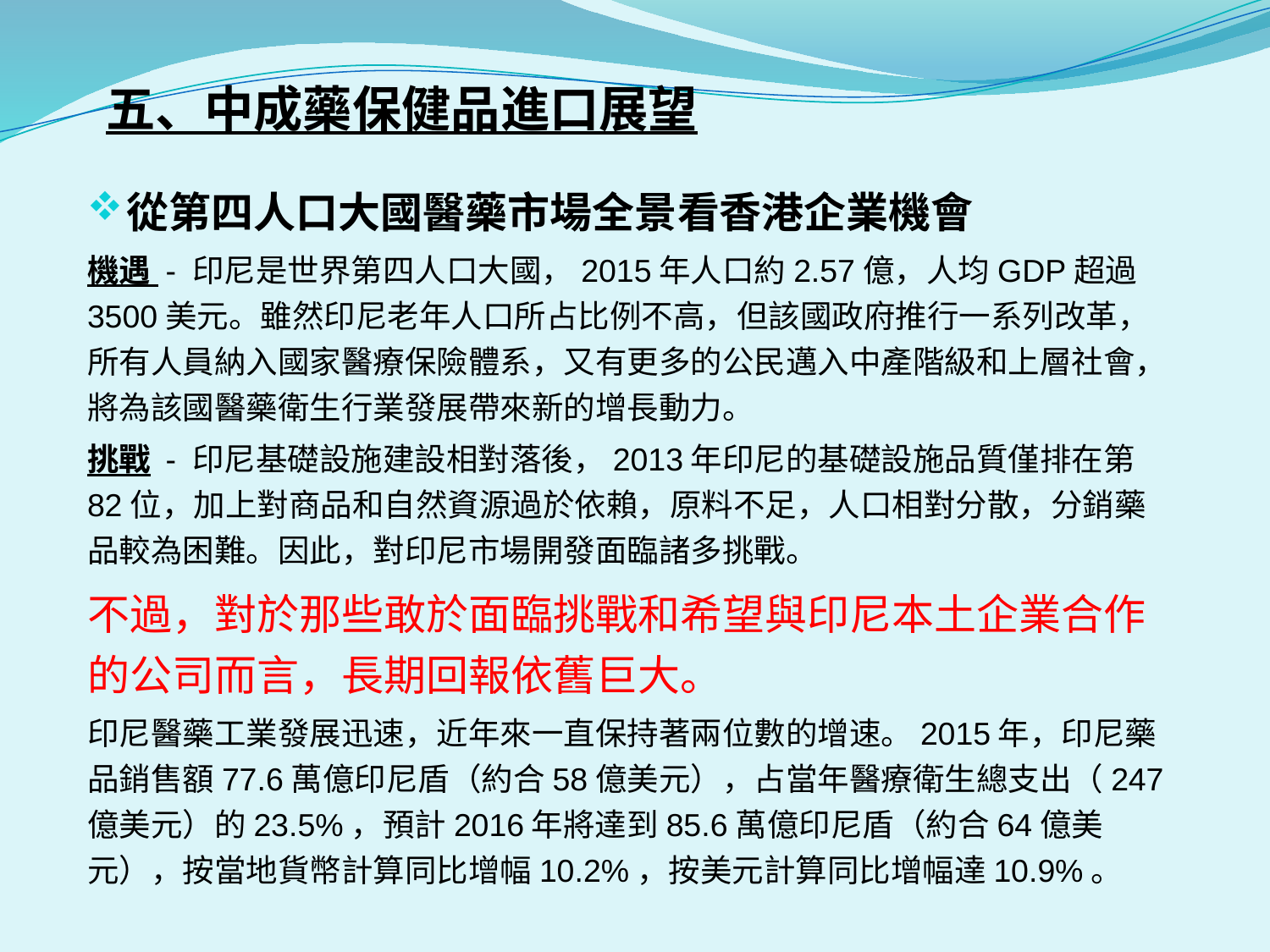

# 五、中成藥保健品進口展望
從第四人口大國醫藥市場全景看香港企業機會
機遇 - 印尼是世界第四人口大國，2015年人口約2.57億，人均GDP超過3500美元。雖然印尼老年人口所占比例不高，但該國政府推行一系列改革，所有人員納入國家醫療保險體系，又有更多的公民邁入中產階級和上層社會，將為該國醫藥衛生行業發展帶來新的增長動力。
挑戰 - 印尼基礎設施建設相對落後，2013年印尼的基礎設施品質僅排在第82位，加上對商品和自然資源過於依賴，原料不足，人口相對分散，分銷藥品較為困難。因此，對印尼市場開發面臨諸多挑戰。
不過，對於那些敢於面臨挑戰和希望與印尼本土企業合作的公司而言，長期回報依舊巨大。
印尼醫藥工業發展迅速，近年來一直保持著兩位數的增速。2015年，印尼藥品銷售額77.6萬億印尼盾（約合58億美元），占當年醫療衛生總支出（247億美元）的23.5%，預計2016年將達到85.6萬億印尼盾（約合64億美元），按當地貨幣計算同比增幅10.2%，按美元計算同比增幅達10.9%。